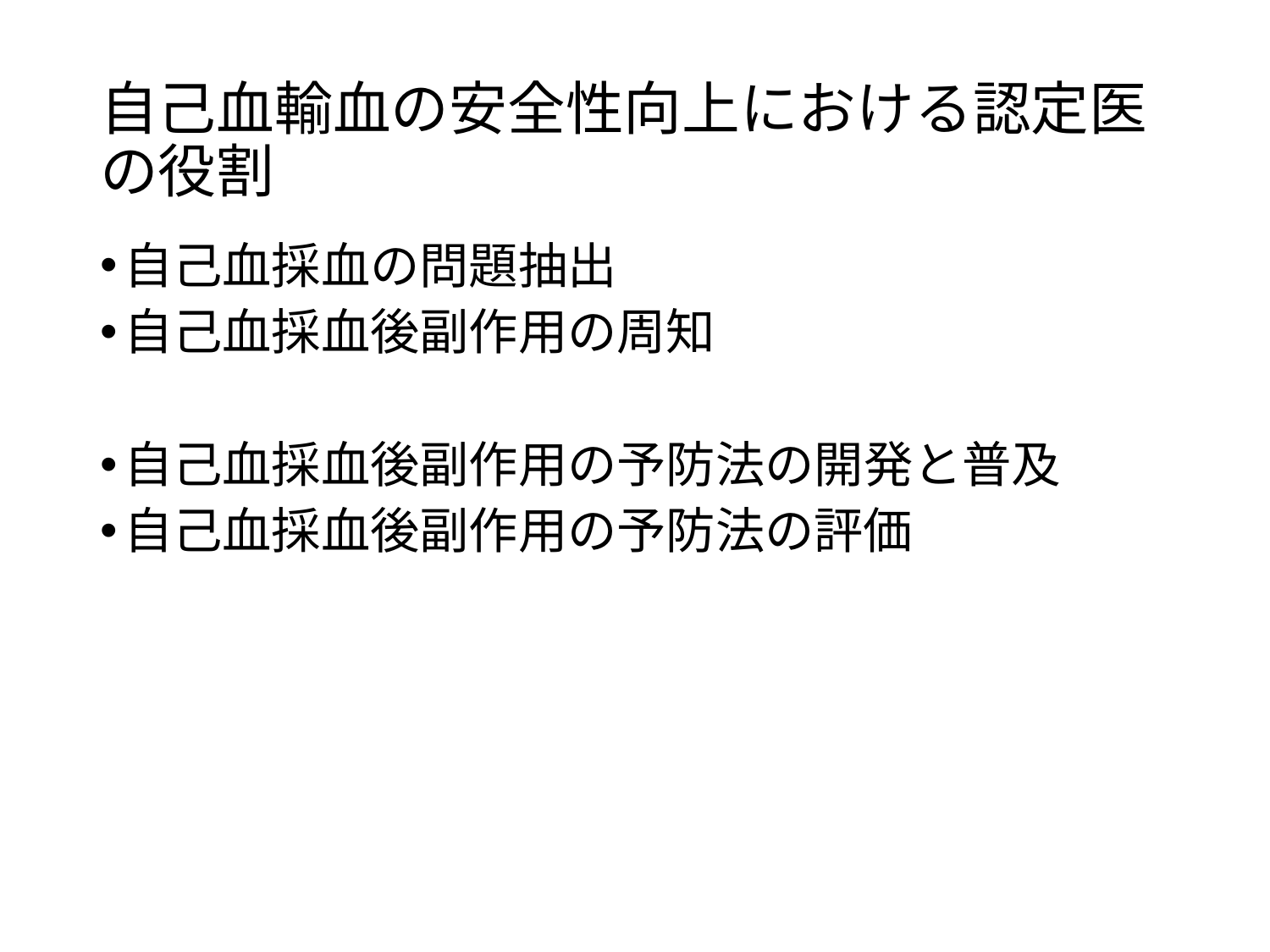

# 自己血輸血の安全性向上における認定医の役割
自己血採血の問題抽出
自己血採血後副作用の周知

自己血採血後副作用の予防法の開発と普及
自己血採血後副作用の予防法の評価